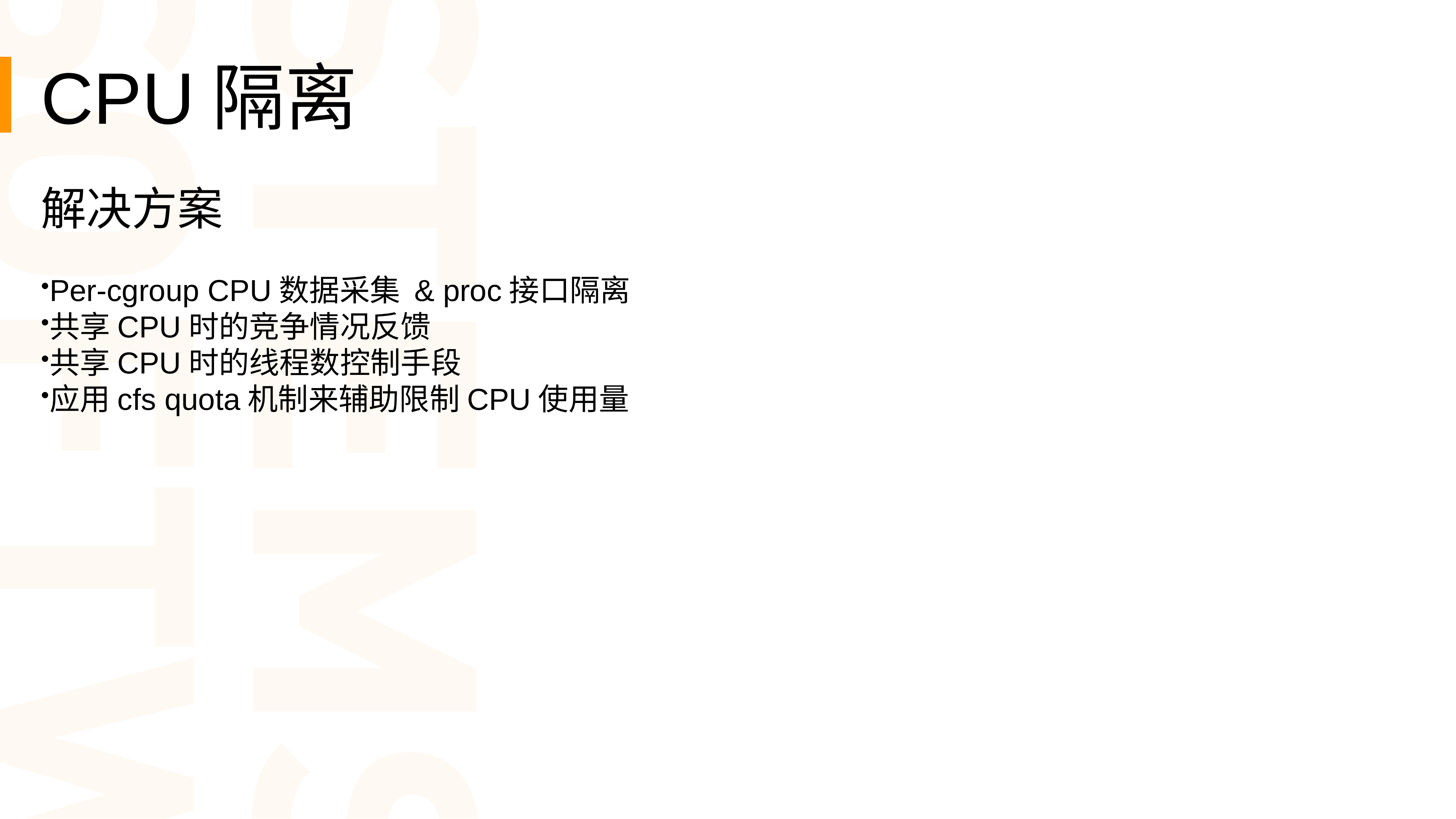

CPU隔离

解决方案

Per-cgroup CPU数据采集 & proc接口隔离
共享CPU时的竞争情况反馈
共享CPU时的线程数控制手段
应用cfs quota机制来辅助限制CPU使用量